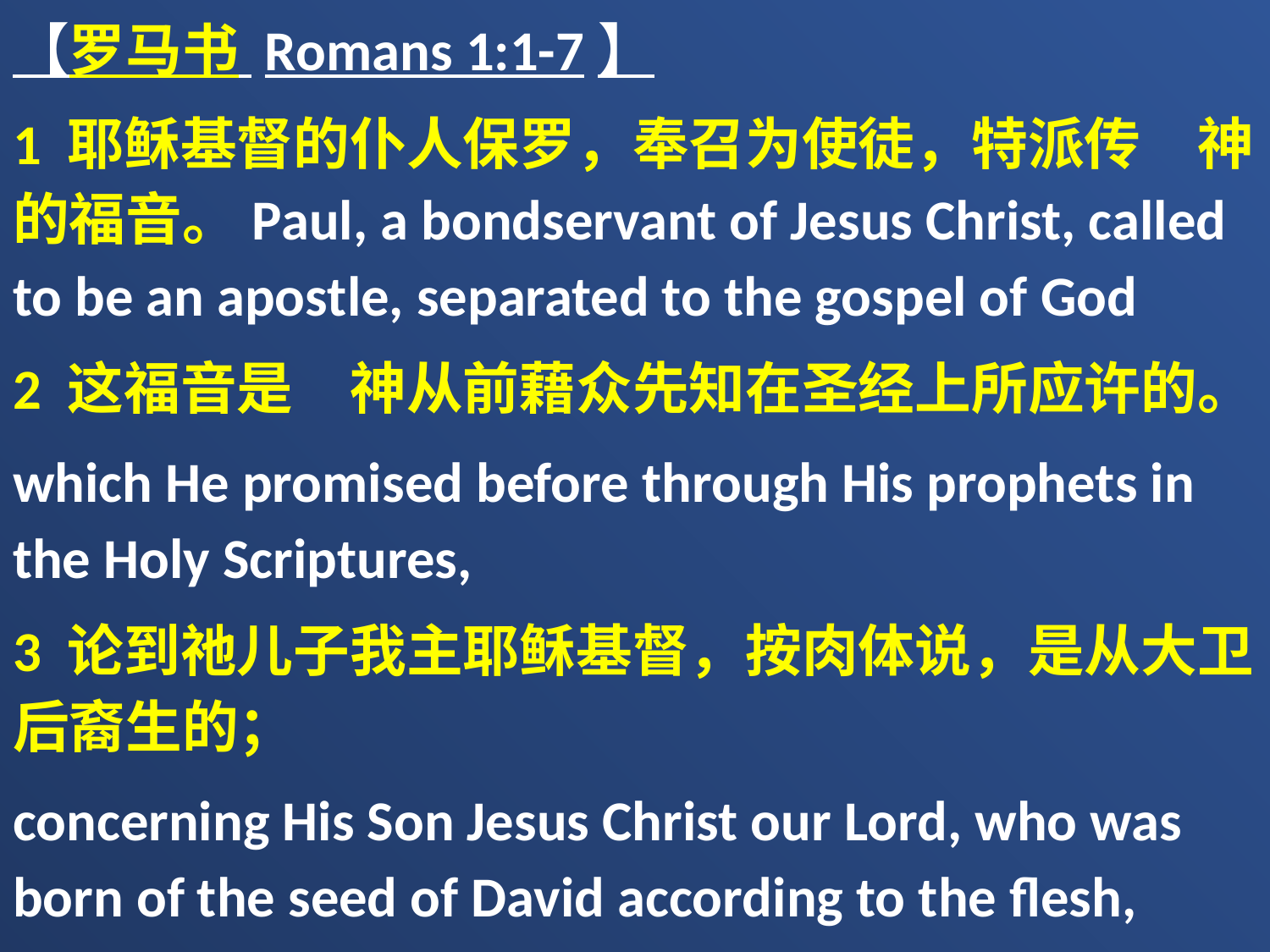

【罗马书 Romans 1:1-7】
1 耶稣基督的仆人保罗，奉召为使徒，特派传　神的福音。Paul, a bondservant of Jesus Christ, called to be an apostle, separated to the gospel of God
2 这福音是　神从前藉众先知在圣经上所应许的。
which He promised before through His prophets in the Holy Scriptures,
3 论到祂儿子我主耶稣基督，按肉体说，是从大卫后裔生的；
concerning His Son Jesus Christ our Lord, who was born of the seed of David according to the flesh,